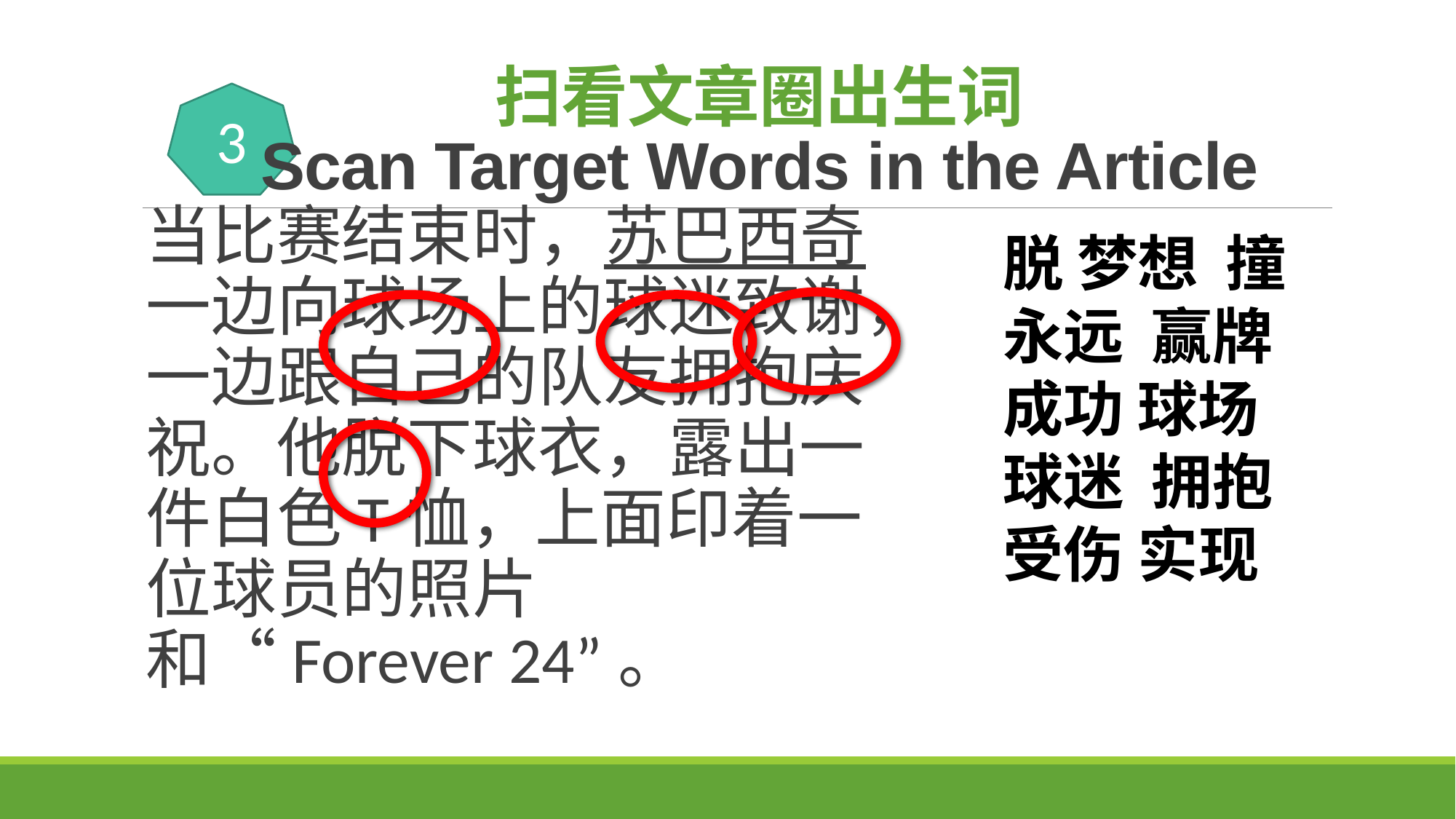

扫看文章圈出生词
Scan Target Words in the Article
3
当比赛结束时，苏巴西奇一边向球场上的球迷致谢，一边跟自己的队友拥抱庆祝。他脱下球衣，露出一件白色T恤，上面印着一位球员的照片和“Forever 24”。
脱 梦想  撞  永远  赢牌  成功 球场  球迷  拥抱  受伤 实现